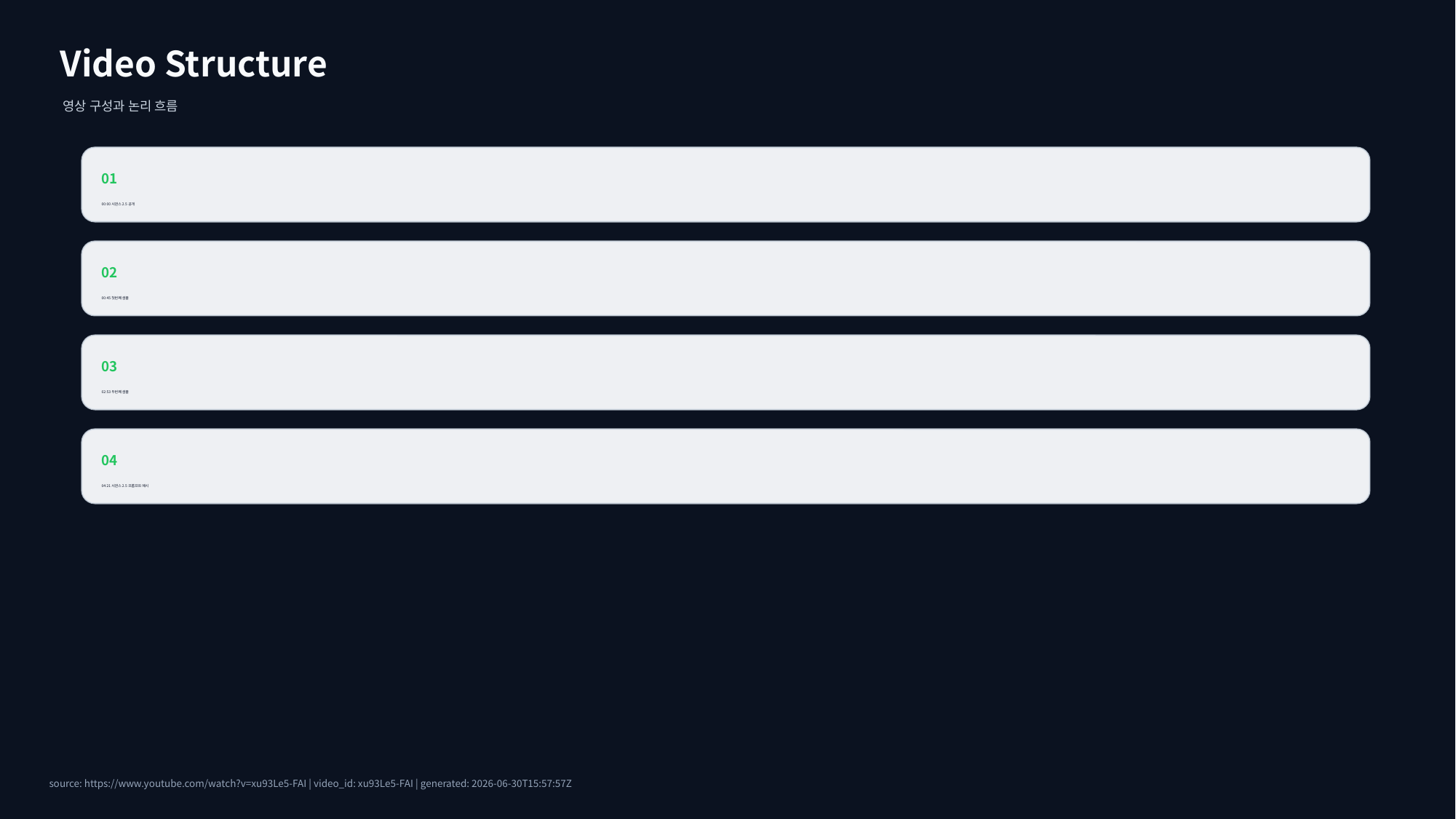

Video Structure
영상 구성과 논리 흐름

01
00:00 시댄스 2.5 공개

02
00:45 첫번째 샘플

03
02:53 두번째 샘플

04
04:21 시댄스 2.5 프롬프트 예시
source: https://www.youtube.com/watch?v=xu93Le5-FAI | video_id: xu93Le5-FAI | generated: 2026-06-30T15:57:57Z